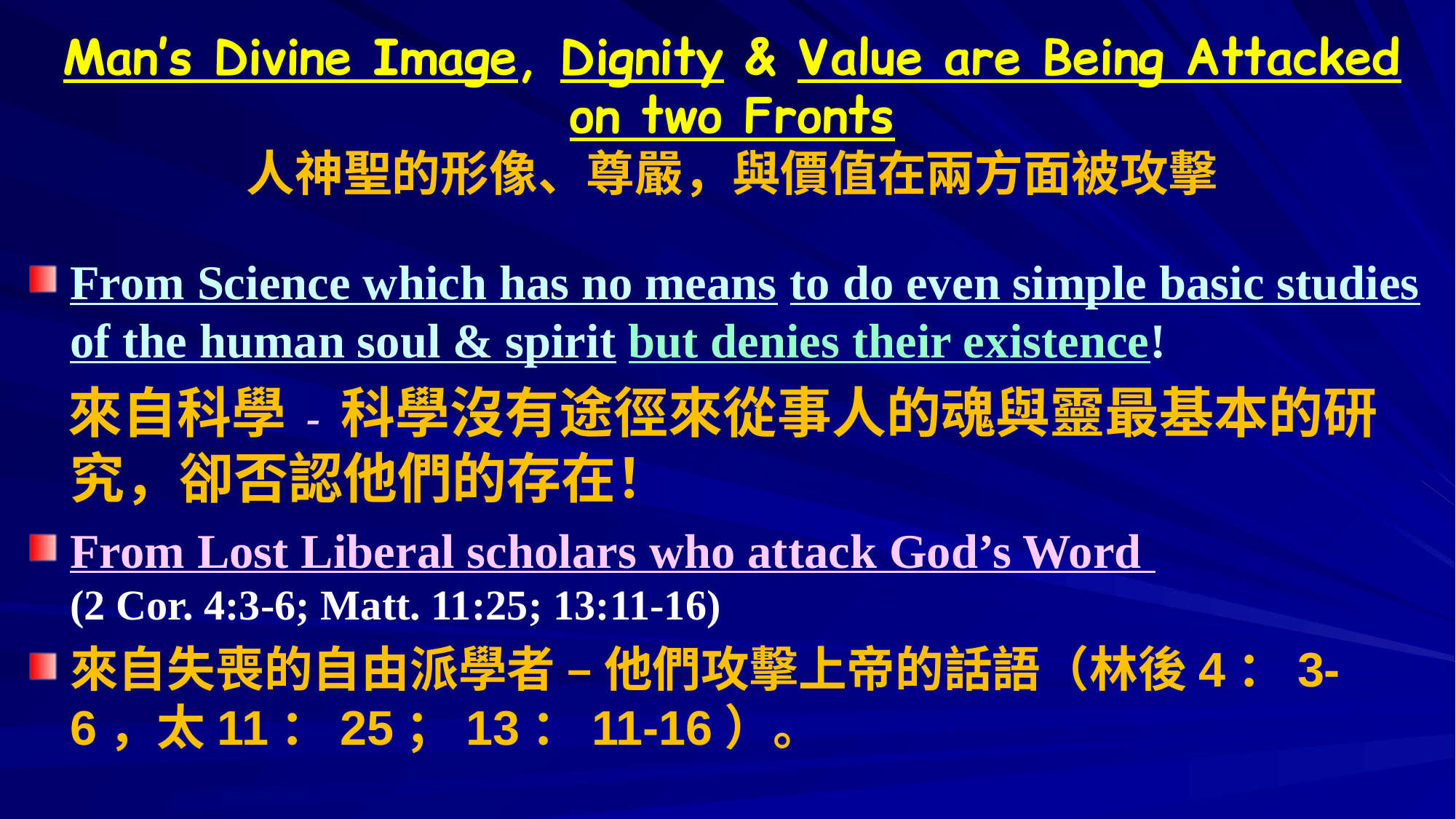

# Man’s Divine Image, Dignity & Value are Being Attacked on two Fronts 人神聖的形像、尊嚴，與價值在兩方面被攻擊
From Science which has no means to do even simple basic studies of the human soul & spirit but denies their existence!
   來自科學 - 科學沒有途徑來從事人的魂與靈最基本的研究，卻否認他們的存在！
From Lost Liberal scholars who attack God’s Word                     (2 Cor. 4:3-6; Matt. 11:25; 13:11-16)
來自失喪的自由派學者 – 他們攻擊上帝的話語（林後4：3-6，太11：25；13：11-16）。